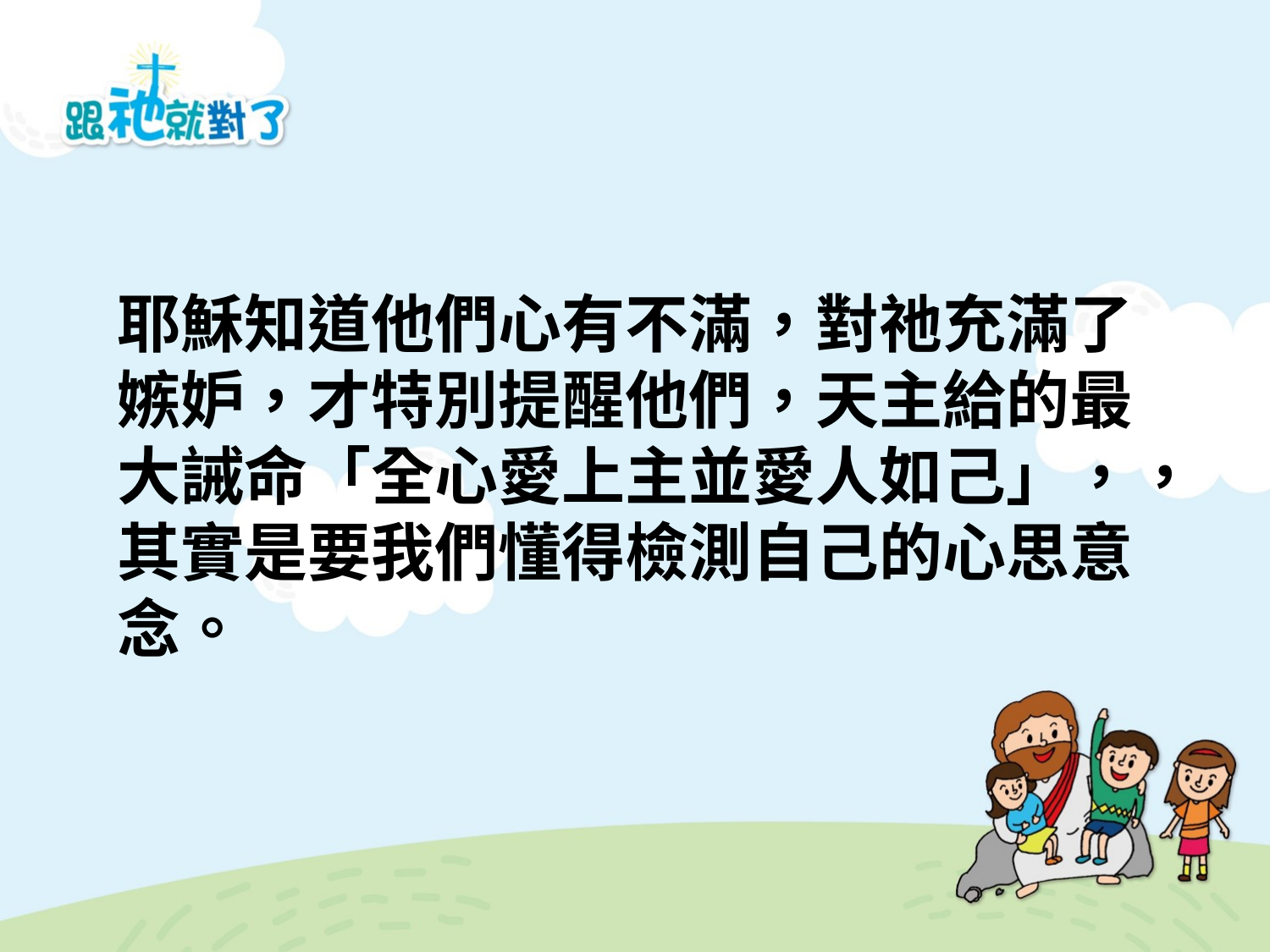

耶穌知道他們心有不滿，對祂充滿了嫉妒，才特別提醒他們，天主給的最大誡命「全心愛上主並愛人如己」，，其實是要我們懂得檢測自己的心思意念。